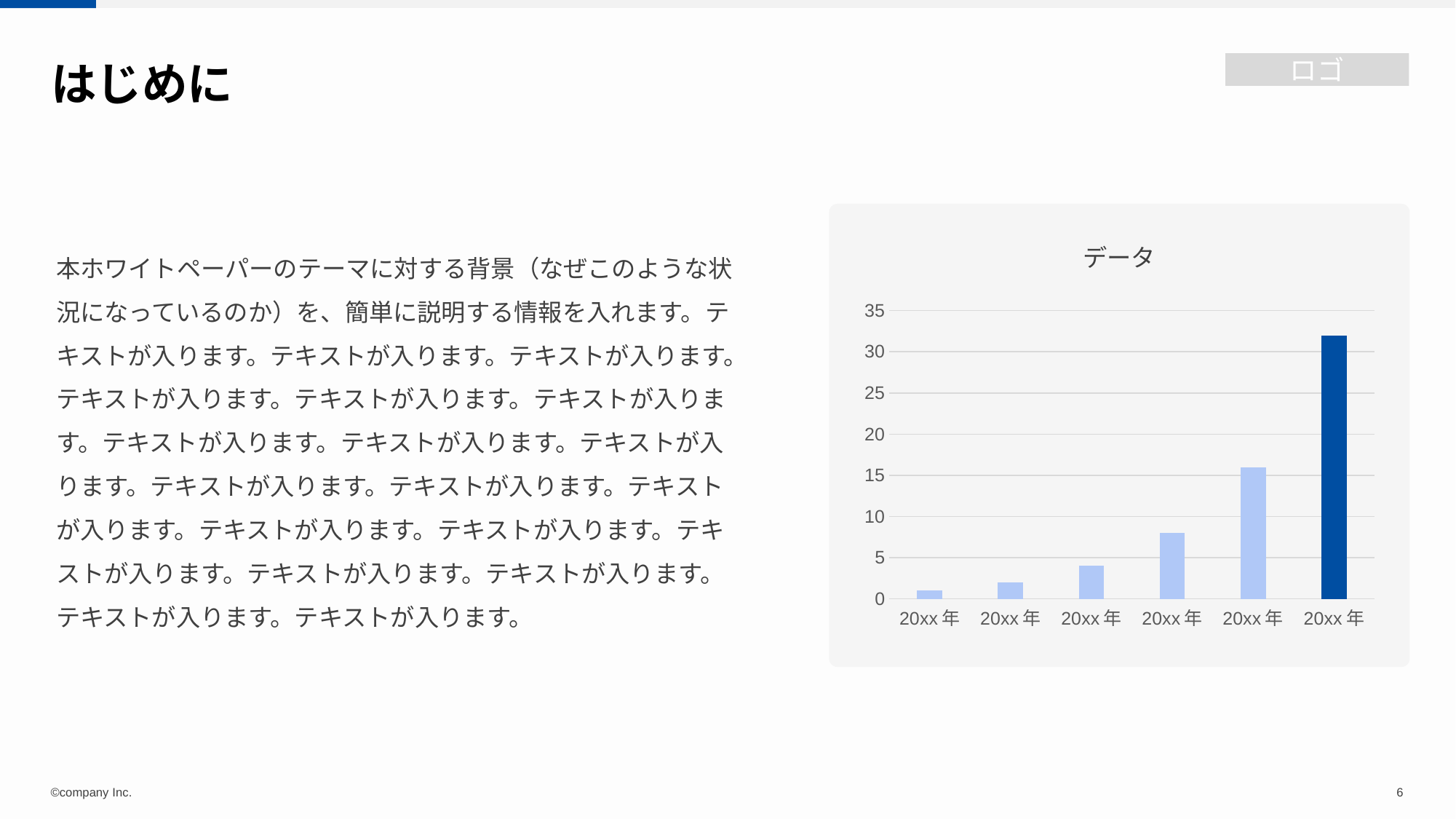

はじめに

本ホワイトペーパーのテーマに対する背景（なぜこのような状況になっているのか）を、簡単に説明する情報を入れます。テキストが入ります。テキストが入ります。テキストが入ります。テキストが入ります。テキストが入ります。テキストが入ります。テキストが入ります。テキストが入ります。テキストが入ります。テキストが入ります。テキストが入ります。テキストが入ります。テキストが入ります。テキストが入ります。テキストが入ります。テキストが入ります。テキストが入ります。テキストが入ります。テキストが入ります。
データ

### Chart

| Category | 系列 1 |
|---|---|
| 20xx年 | 1.0 |
| 20xx年 | 2.0 |
| 20xx年 | 4.0 |
| 20xx年 | 8.0 |
| 20xx年 | 16.0 |
| 20xx年 | 32.0 |